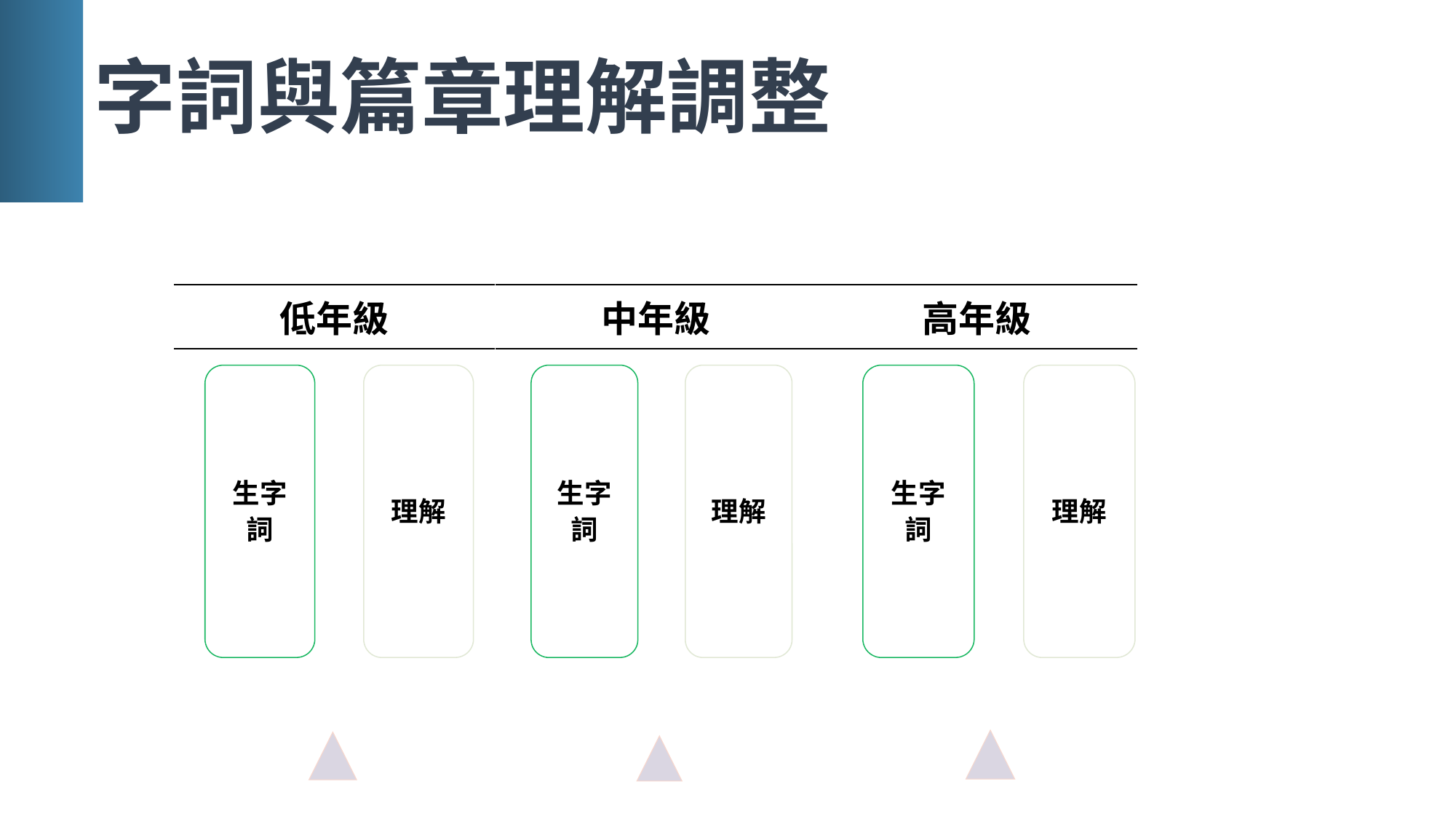

# 字詞與篇章理解調整
| 低年級 |
| --- |
| 中年級 |
| --- |
| 高年級 |
| --- |
生字詞
理解
生字詞
理解
生字詞
理解